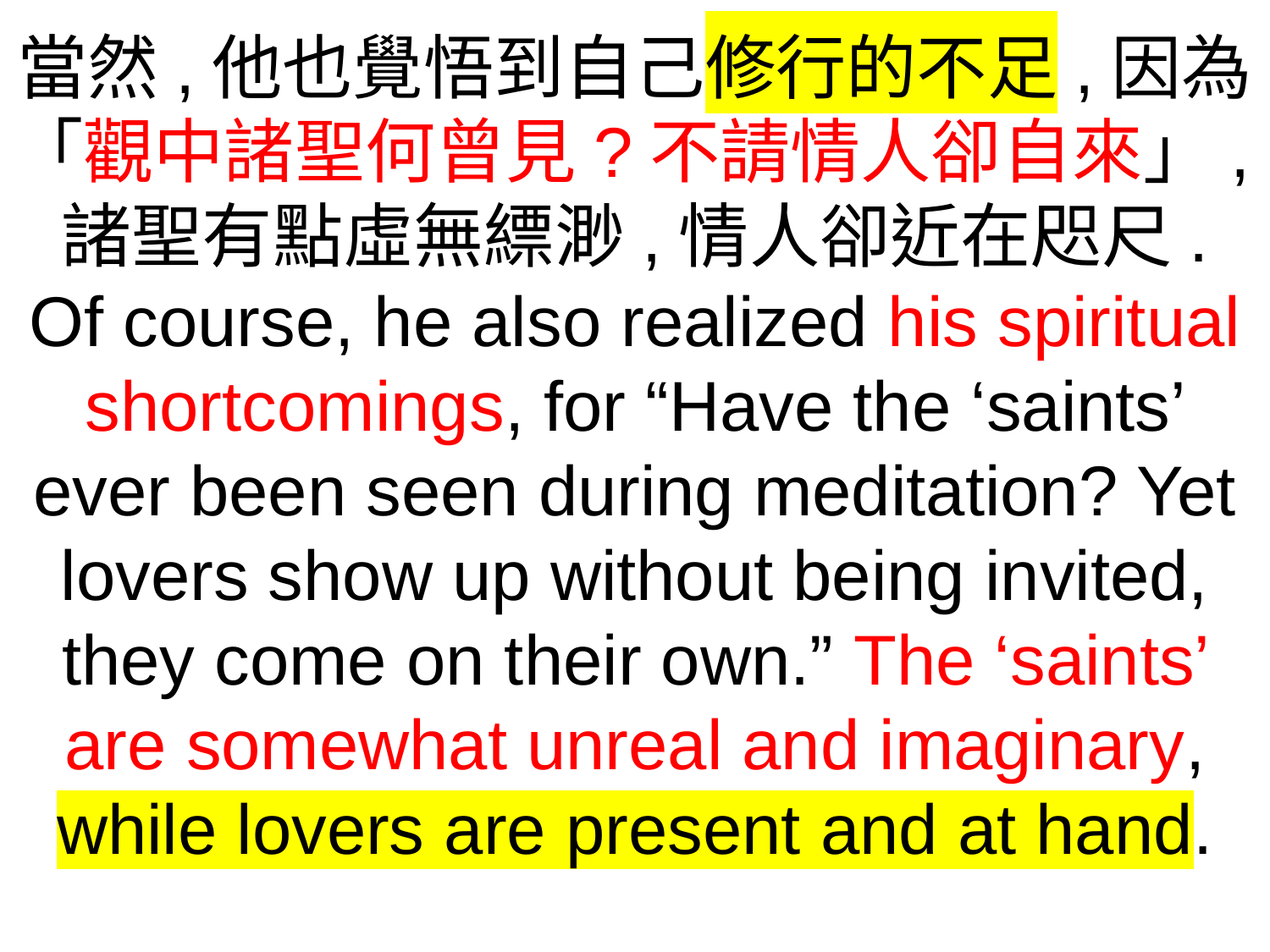

當然,他也覺悟到自己修行的不足,因為
「觀中諸聖何曾見?不請情人卻自來」,諸聖有點虛無縹渺,情人卻近在咫尺.
Of course, he also realized his spiritual shortcomings, for “Have the ‘saints’ ever been seen during meditation? Yet lovers show up without being invited, they come on their own.” The ‘saints’ are somewhat unreal and imaginary, while lovers are present and at hand.